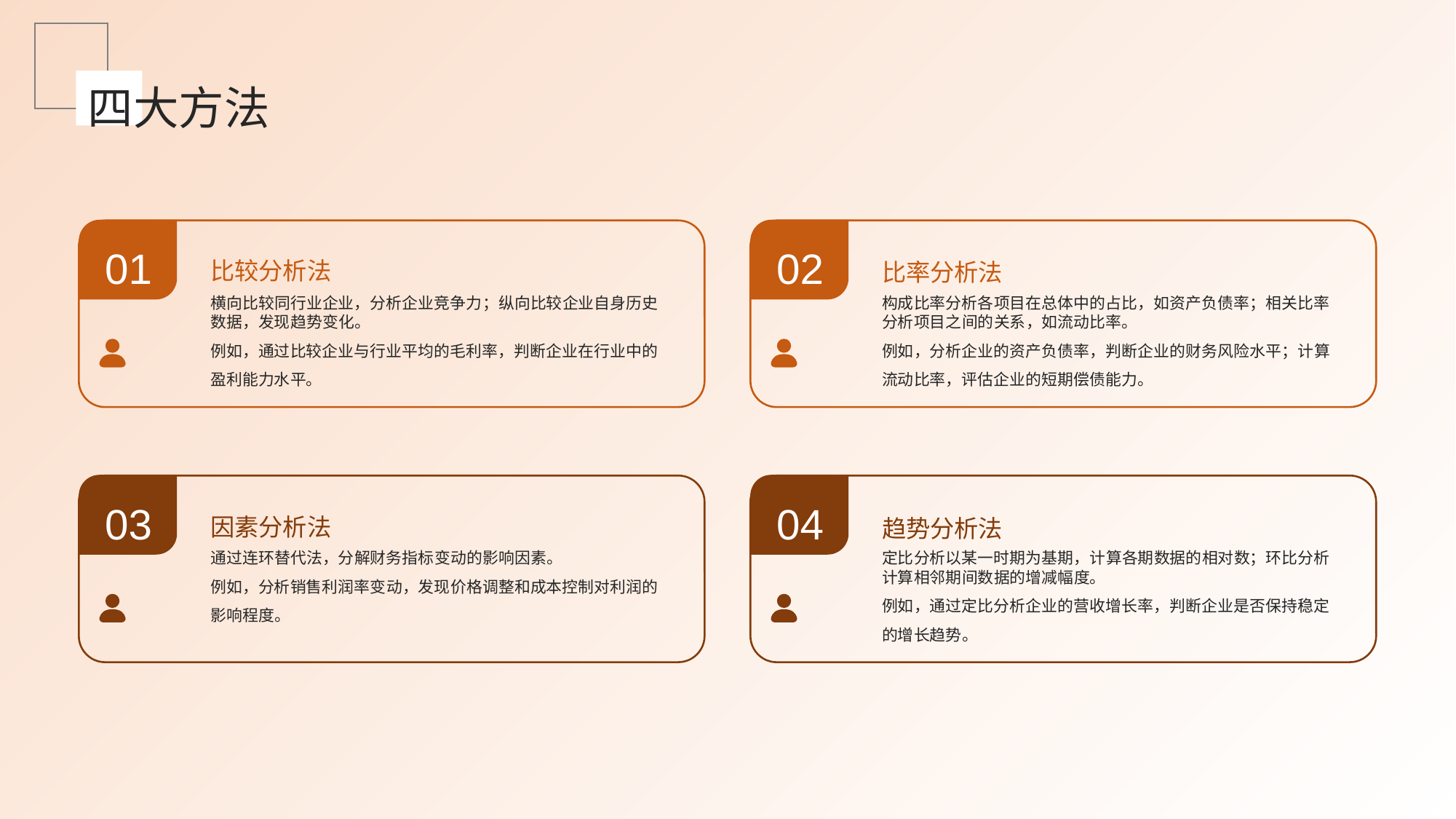

四大方法

01
02
比率分析法
比较分析法
横向比较同行业企业，分析企业竞争力；纵向比较企业自身历史数据，发现趋势变化。
例如，通过比较企业与行业平均的毛利率，判断企业在行业中的盈利能力水平。
构成比率分析各项目在总体中的占比，如资产负债率；相关比率分析项目之间的关系，如流动比率。
例如，分析企业的资产负债率，判断企业的财务风险水平；计算流动比率，评估企业的短期偿债能力。

03
04
因素分析法
趋势分析法
通过连环替代法，分解财务指标变动的影响因素。
例如，分析销售利润率变动，发现价格调整和成本控制对利润的影响程度。
定比分析以某一时期为基期，计算各期数据的相对数；环比分析计算相邻期间数据的增减幅度。
例如，通过定比分析企业的营收增长率，判断企业是否保持稳定的增长趋势。